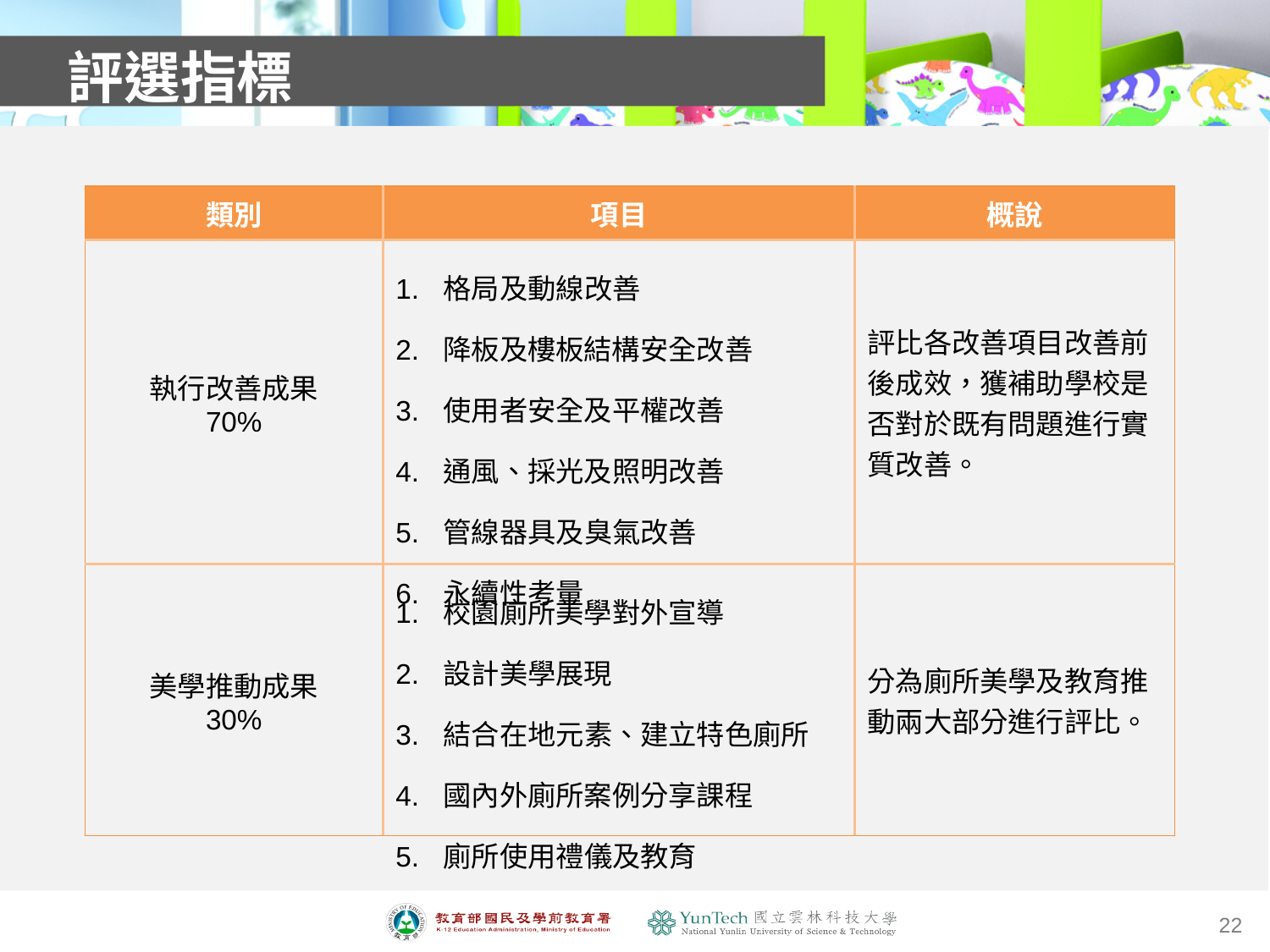

評選指標

| 類別 | 項目 | 概說 |
| --- | --- | --- |
| 執行改善成果 70% | 格局及動線改善 降板及樓板結構安全改善 使用者安全及平權改善 通風、採光及照明改善 管線器具及臭氣改善 永續性考量 | 評比各改善項目改善前後成效，獲補助學校是否對於既有問題進行實質改善。 |
| 美學推動成果 30% | 校園廁所美學對外宣導 設計美學展現 結合在地元素、建立特色廁所 國內外廁所案例分享課程 廁所使用禮儀及教育 | 分為廁所美學及教育推動兩大部分進行評比。 |